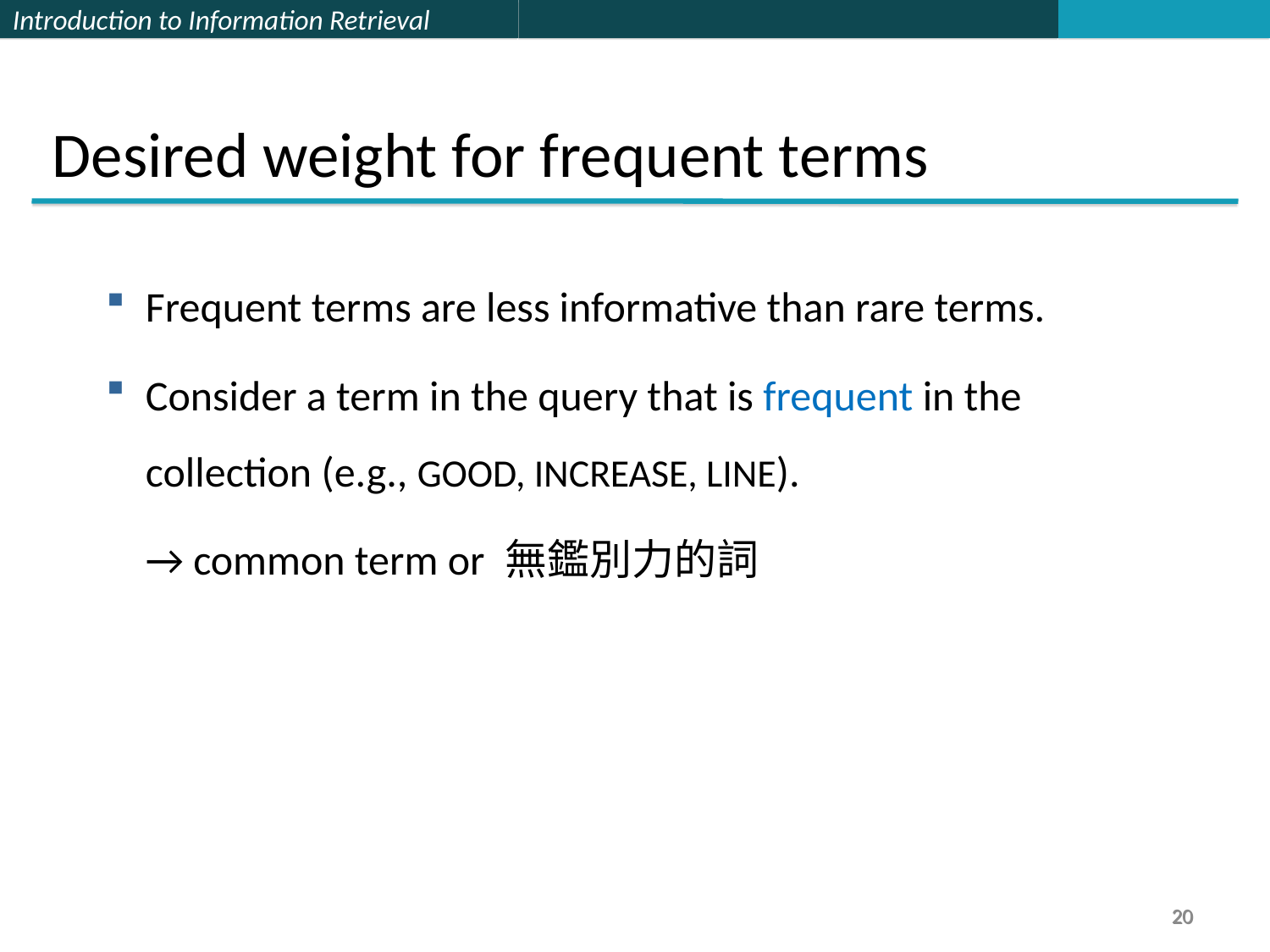

Desired weight for frequent terms
Frequent terms are less informative than rare terms.
Consider a term in the query that is frequent in the collection (e.g., GOOD, INCREASE, LINE).
	→ common term or 無鑑別力的詞
20
20